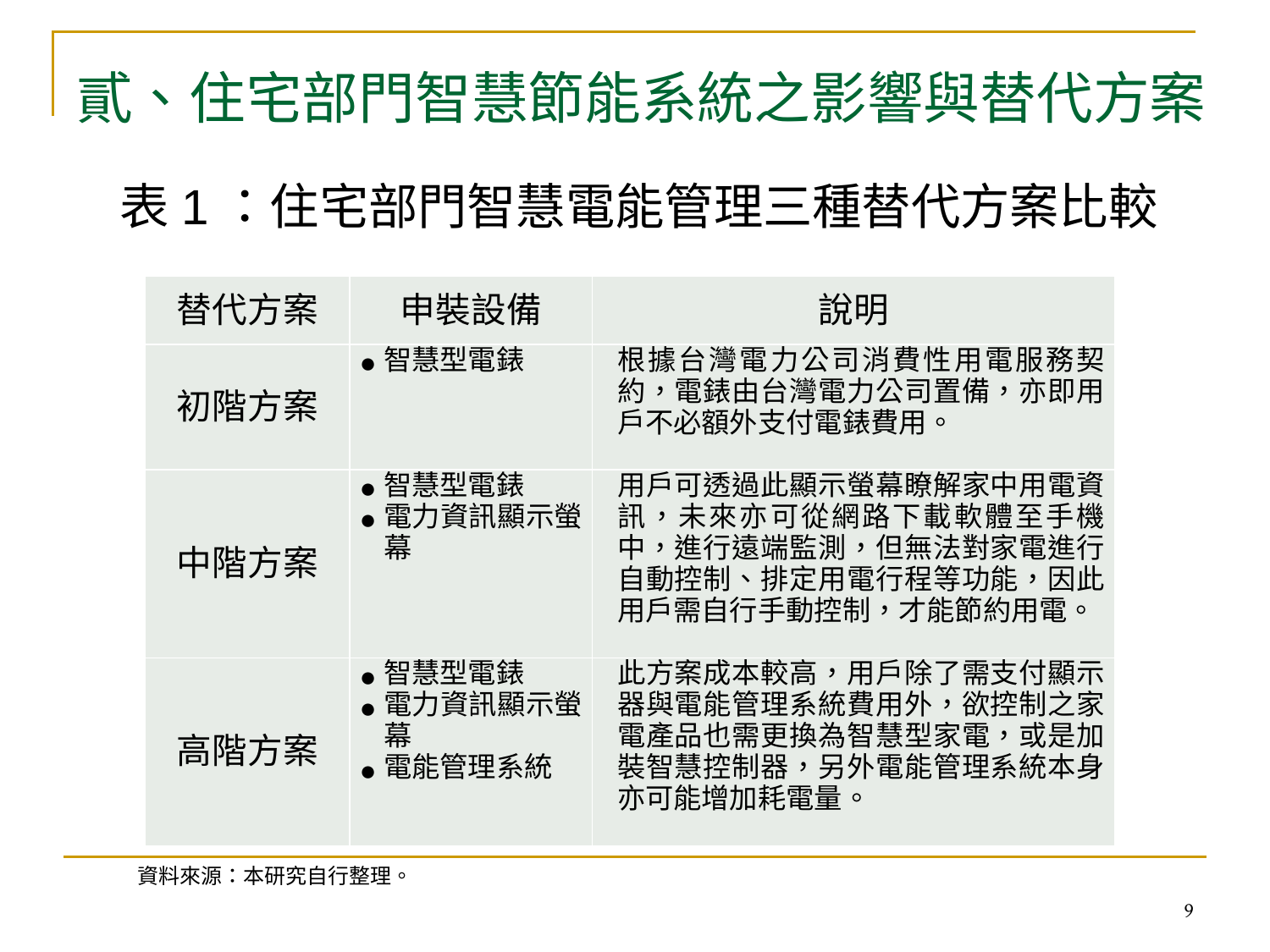

貳、住宅部門智慧節能系統之影響與替代方案
表1：住宅部門智慧電能管理三種替代方案比較
| 替代方案 | 申裝設備 | 說明 |
| --- | --- | --- |
| 初階方案 | 智慧型電錶 | 根據台灣電力公司消費性用電服務契約，電錶由台灣電力公司置備，亦即用戶不必額外支付電錶費用。 |
| 中階方案 | 智慧型電錶 電力資訊顯示螢幕 | 用戶可透過此顯示螢幕瞭解家中用電資訊，未來亦可從網路下載軟體至手機中，進行遠端監測，但無法對家電進行自動控制、排定用電行程等功能，因此用戶需自行手動控制，才能節約用電。 |
| 高階方案 | 智慧型電錶 電力資訊顯示螢幕 電能管理系統 | 此方案成本較高，用戶除了需支付顯示器與電能管理系統費用外，欲控制之家電產品也需更換為智慧型家電，或是加裝智慧控制器，另外電能管理系統本身亦可能增加耗電量。 |
資料來源：本研究自行整理。
9